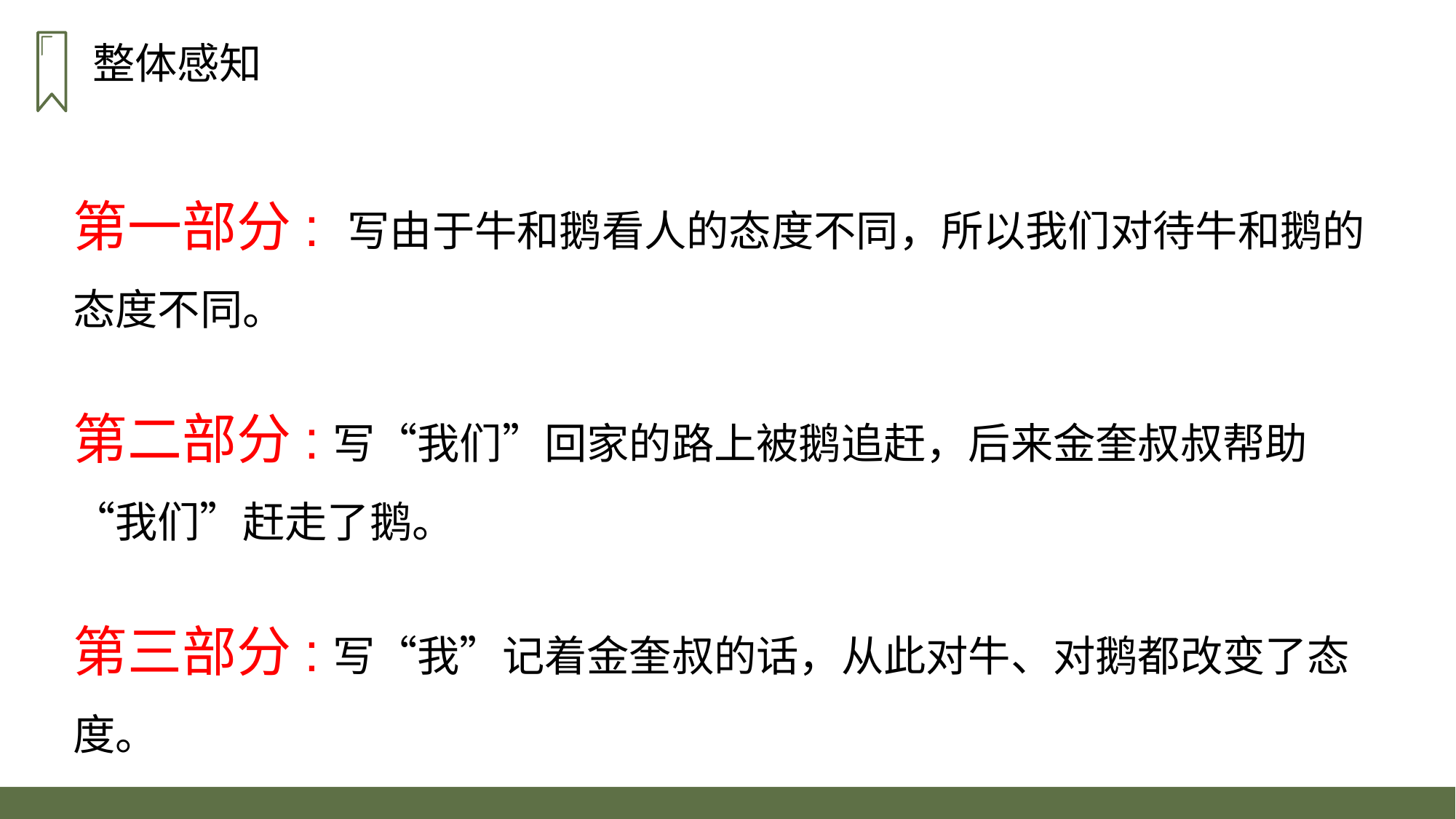

整体感知
第一部分: 写由于牛和鹅看人的态度不同，所以我们对待牛和鹅的态度不同。
第二部分:写“我们”回家的路上被鹅追赶，后来金奎叔叔帮助“我们”赶走了鹅。
第三部分:写“我”记着金奎叔的话，从此对牛、对鹅都改变了态度。